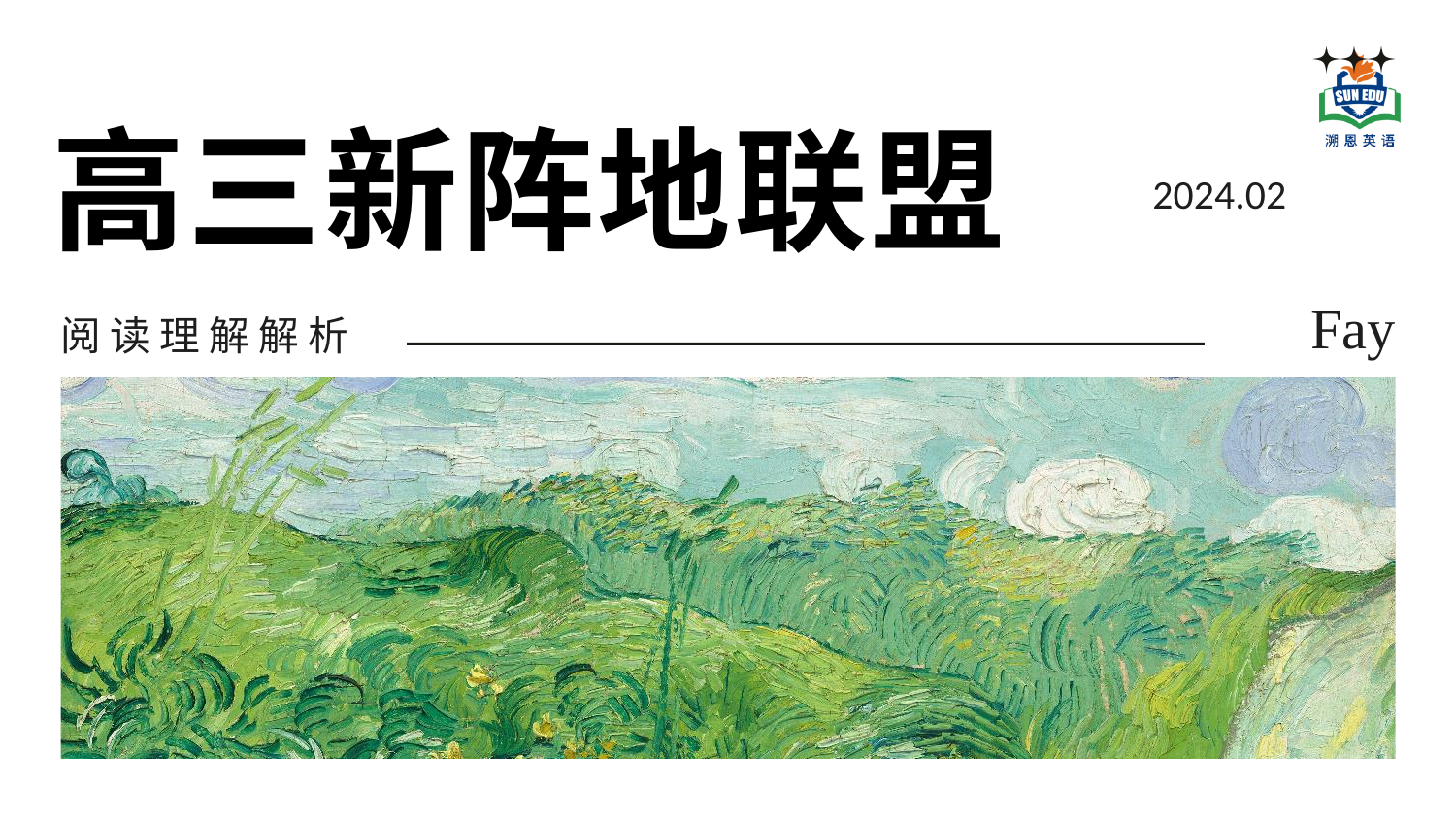

高三新阵地联盟
2024.02
阅 读 理 解 解 析
Fay